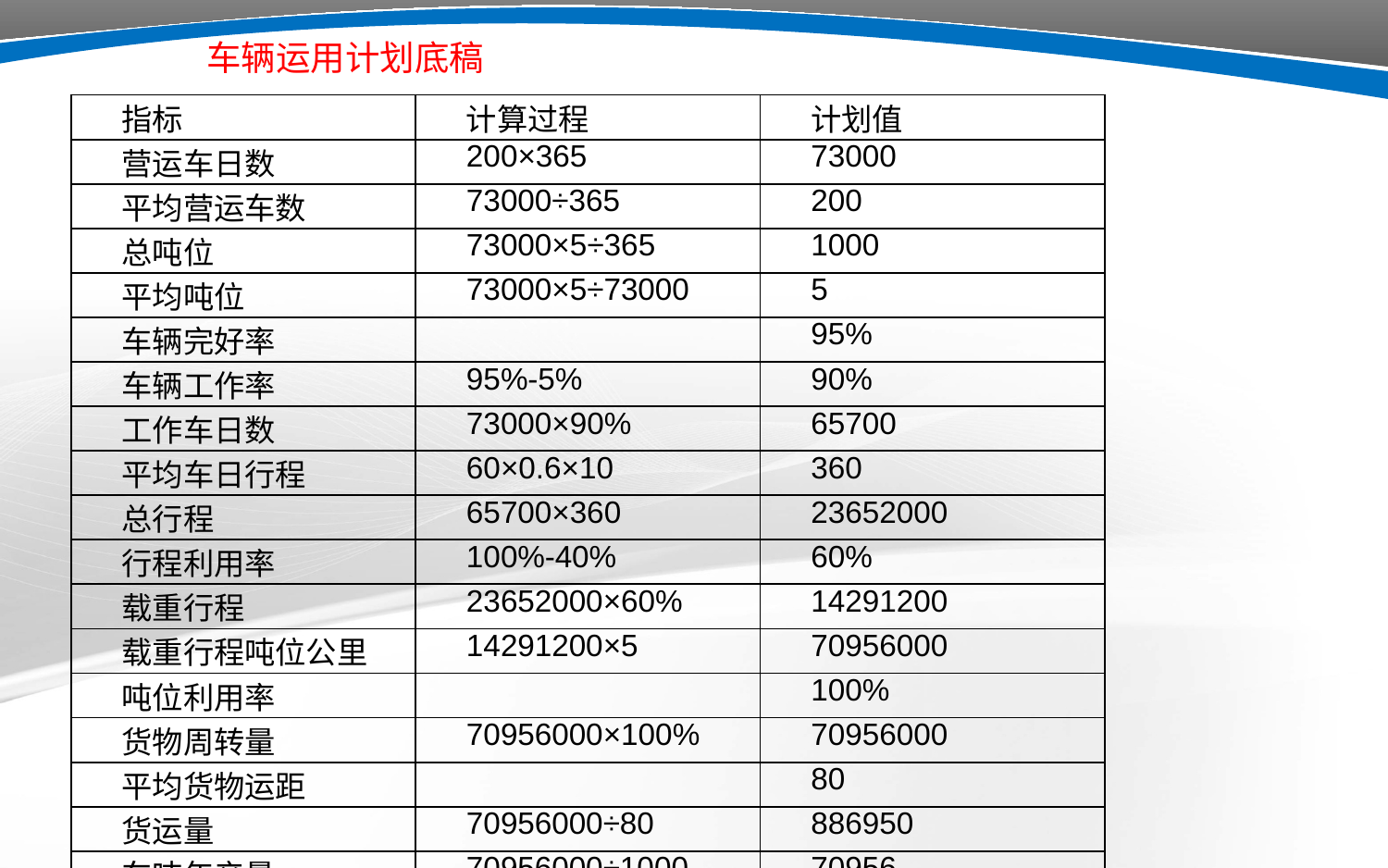

车辆运用计划底稿
| 指标 | 计算过程 | 计划值 |
| --- | --- | --- |
| 营运车日数 | 200×365 | 73000 |
| 平均营运车数 | 73000÷365 | 200 |
| 总吨位 | 73000×5÷365 | 1000 |
| 平均吨位 | 73000×5÷73000 | 5 |
| 车辆完好率 |  | 95% |
| 车辆工作率 | 95%-5% | 90% |
| 工作车日数 | 73000×90% | 65700 |
| 平均车日行程 | 60×0.6×10 | 360 |
| 总行程 | 65700×360 | 23652000 |
| 行程利用率 | 100%-40% | 60% |
| 载重行程 | 23652000×60% | 14291200 |
| 载重行程吨位公里 | 14291200×5 | 70956000 |
| 吨位利用率 |  | 100% |
| 货物周转量 | 70956000×100% | 70956000 |
| 平均货物运距 |  | 80 |
| 货运量 | 70956000÷80 | 886950 |
| 车吨年产量 | 70956000÷1000 | 70956 |
| 单车期产量 | 70956000÷200 | 354780 |
| 车公里产量 | 60%×5×100% | 3 |